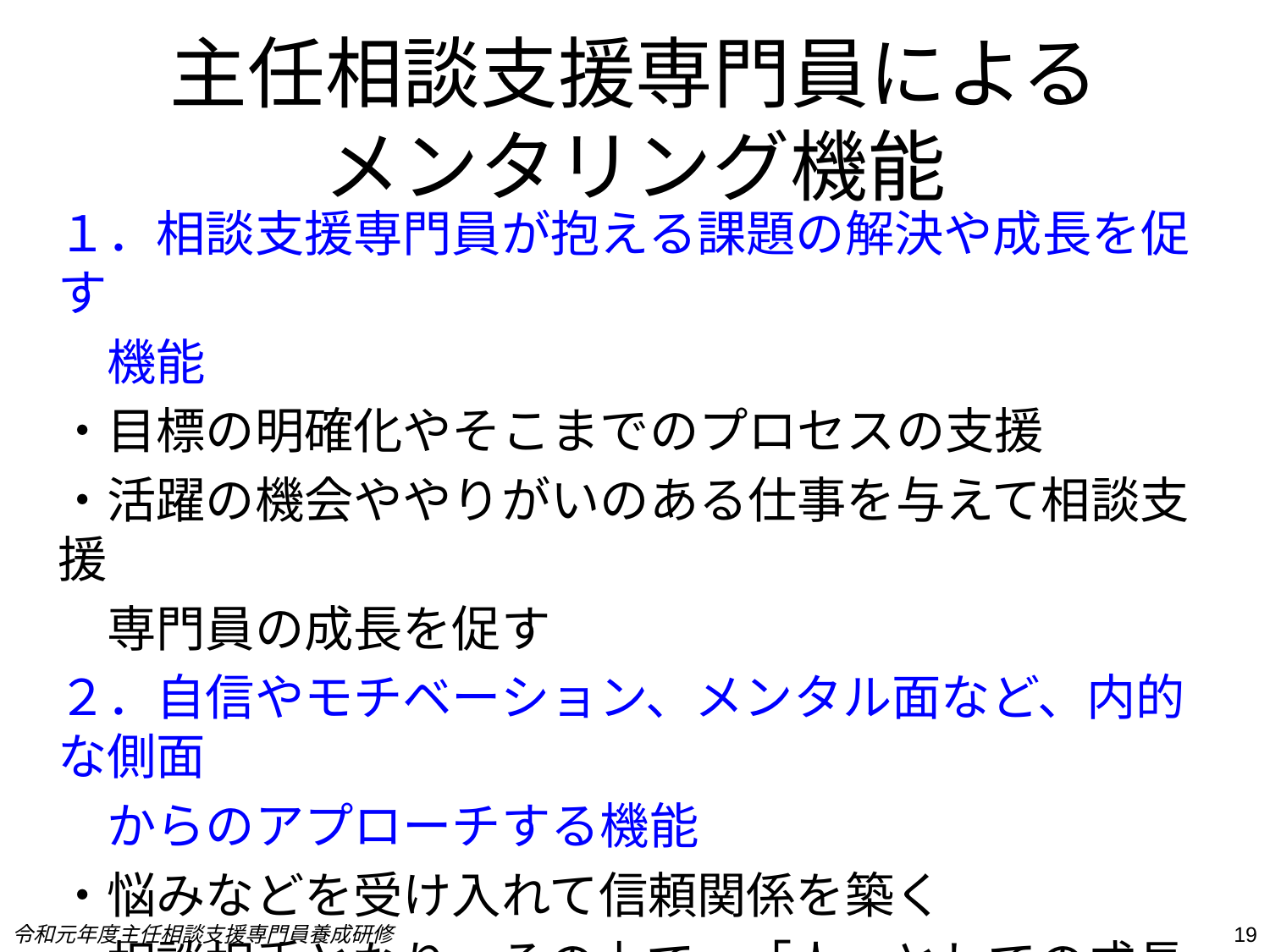

# 主任相談支援専門員による メンタリング機能
１．相談支援専門員が抱える課題の解決や成長を促す
　機能
・目標の明確化やそこまでのプロセスの支援
・活躍の機会ややりがいのある仕事を与えて相談支援
　専門員の成長を促す
２．自信やモチベーション、メンタル面など、内的な側面
　からのアプローチする機能
・悩みなどを受け入れて信頼関係を築く
・相談相手となり、その上で、「人」としての成長をサポー
トする
令和元年度主任相談支援専門員養成研修

19